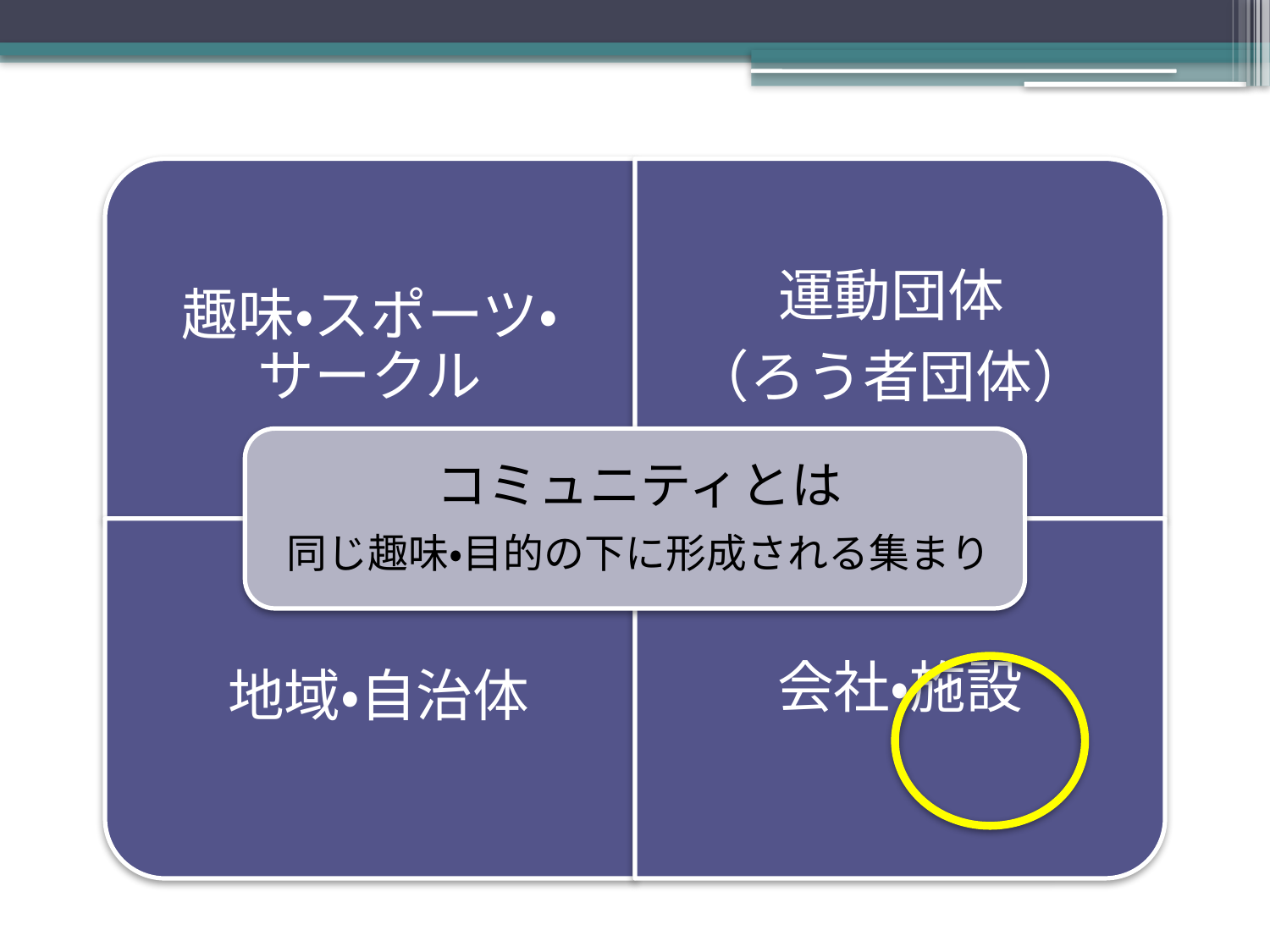

趣味・スポーツ・サークル
運動団体
（ろう者団体）
地域・自治体
会社・施設
コミュニティとは
同じ趣味・目的の下に形成される集まり